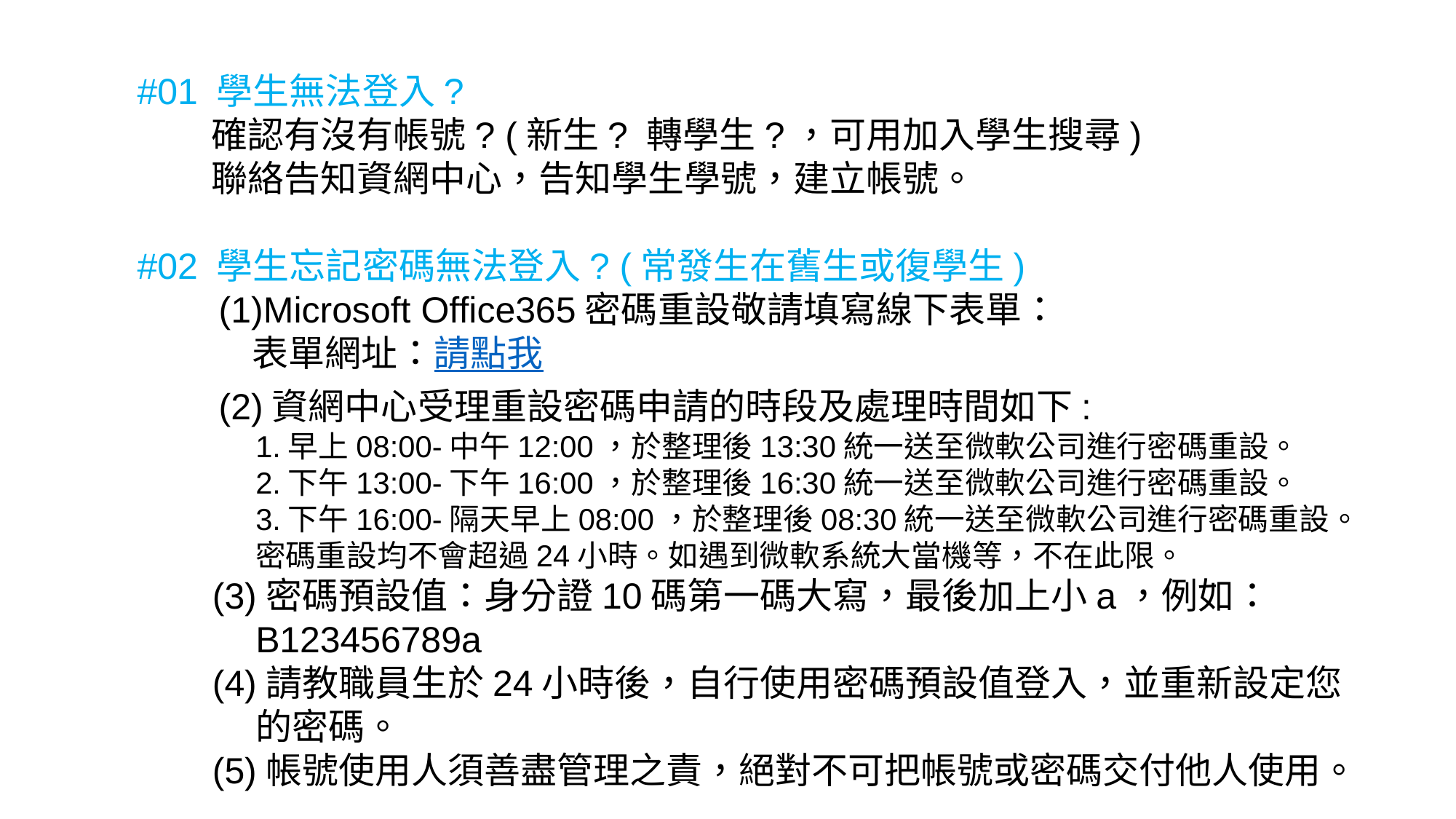

#01 學生無法登入?
        確認有沒有帳號? (新生? 轉學生?，可用加入學生搜尋)
        聯絡告知資網中心，告知學生學號，建立帳號。

#02 學生忘記密碼無法登入? (常發生在舊生或復學生)
        (1)Microsoft Office365密碼重設敬請填寫線下表單：
             表單網址：請點我
        (2)資網中心受理重設密碼申請的時段及處理時間如下:
1.早上08:00-中午12:00，於整理後13:30統一送至微軟公司進行密碼重設。
2.下午13:00-下午16:00，於整理後16:30統一送至微軟公司進行密碼重設。
3.下午16:00-隔天早上08:00，於整理後08:30統一送至微軟公司進行密碼重設。
密碼重設均不會超過24小時。如遇到微軟系統大當機等，不在此限。
(3)密碼預設值：身分證10碼第一碼大寫，最後加上小a，例如：B123456789a
(4)請教職員生於24小時後，自行使用密碼預設值登入，並重新設定您的密碼。
(5)帳號使用人須善盡管理之責，絕對不可把帳號或密碼交付他人使用。